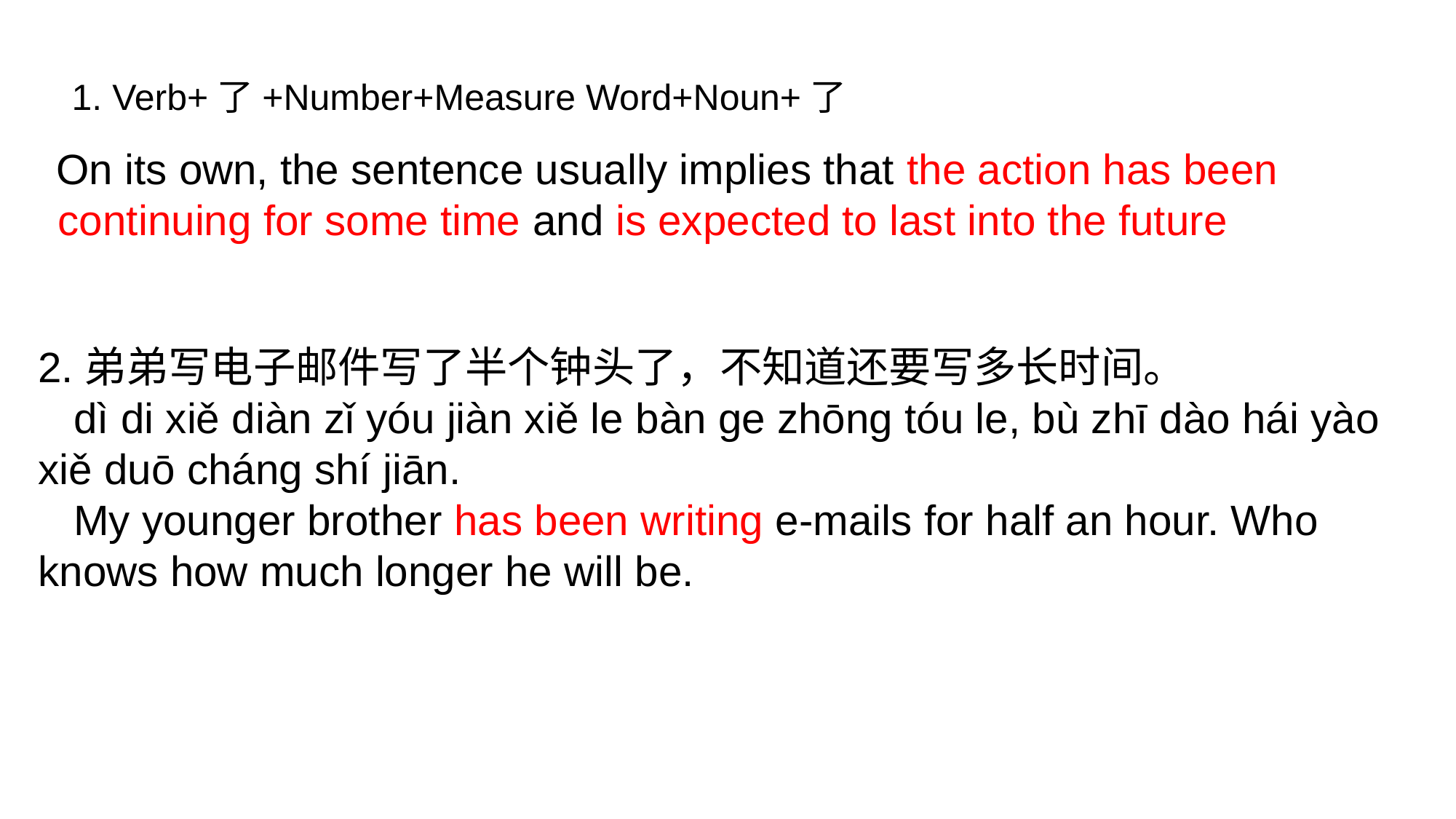

1. Verb+了+Number+Measure Word+Noun+了
 On its own, the sentence usually implies that the action has been
 continuing for some time and is expected to last into the future
2.弟弟写电子邮件写了半个钟头了，不知道还要写多长时间。
   dì di xiě diàn zǐ yóu jiàn xiě le bàn ge zhōng tóu le, bù zhī dào hái yào xiě duō cháng shí jiān.
   My younger brother has been writing e-mails for half an hour. Who knows how much longer he will be.